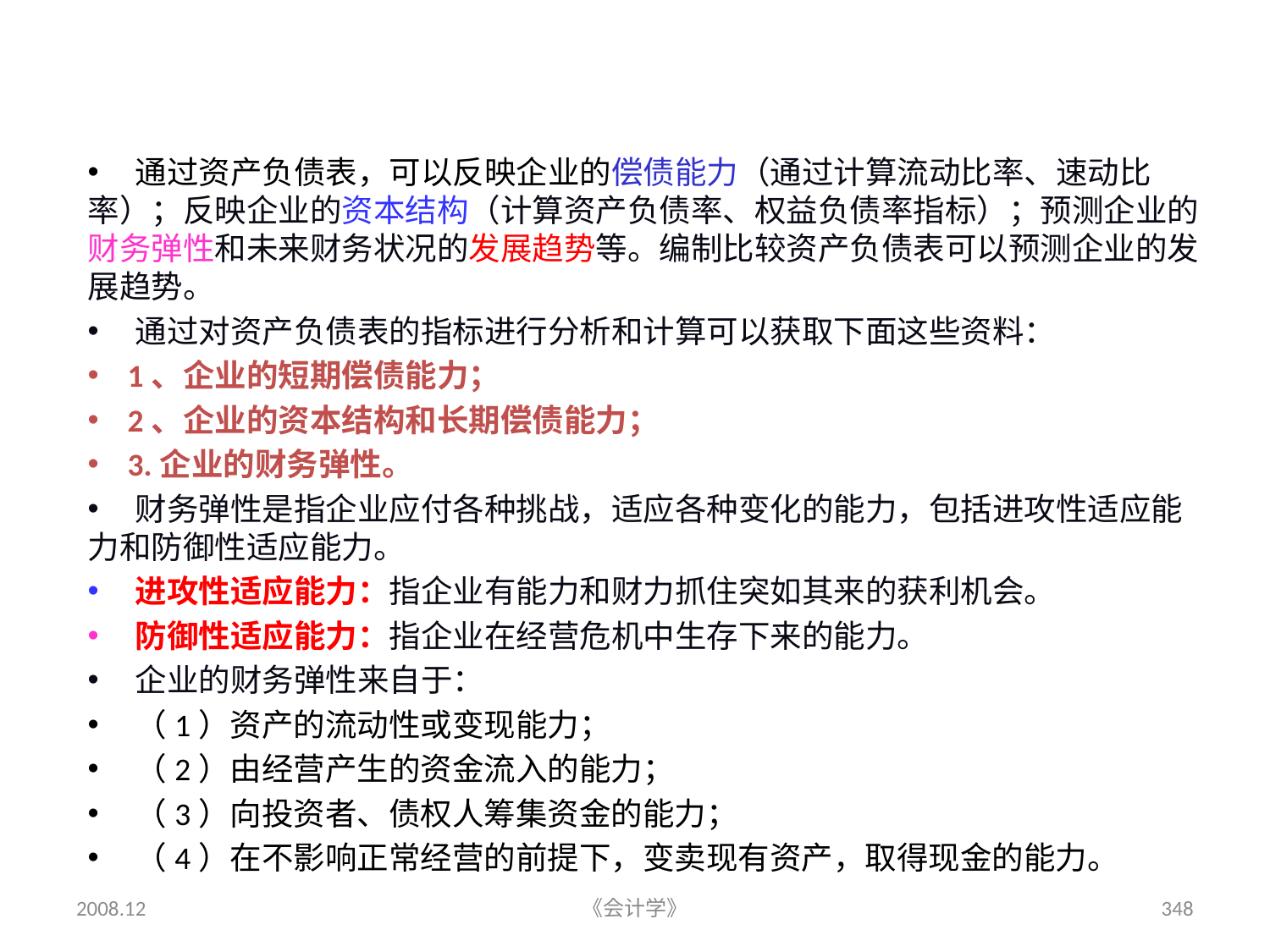

通过资产负债表，可以反映企业的偿债能力（通过计算流动比率、速动比率）；反映企业的资本结构（计算资产负债率、权益负债率指标）；预测企业的财务弹性和未来财务状况的发展趋势等。编制比较资产负债表可以预测企业的发展趋势。
    通过对资产负债表的指标进行分析和计算可以获取下面这些资料：
    1、企业的短期偿债能力；
    2、企业的资本结构和长期偿债能力；
    3.企业的财务弹性。
    财务弹性是指企业应付各种挑战，适应各种变化的能力，包括进攻性适应能力和防御性适应能力。
    进攻性适应能力：指企业有能力和财力抓住突如其来的获利机会。
    防御性适应能力：指企业在经营危机中生存下来的能力。
    企业的财务弹性来自于：
    （1）资产的流动性或变现能力；
    （2）由经营产生的资金流入的能力；
    （3）向投资者、债权人筹集资金的能力；
    （4）在不影响正常经营的前提下，变卖现有资产，取得现金的能力。
2008.12
《会计学》
348